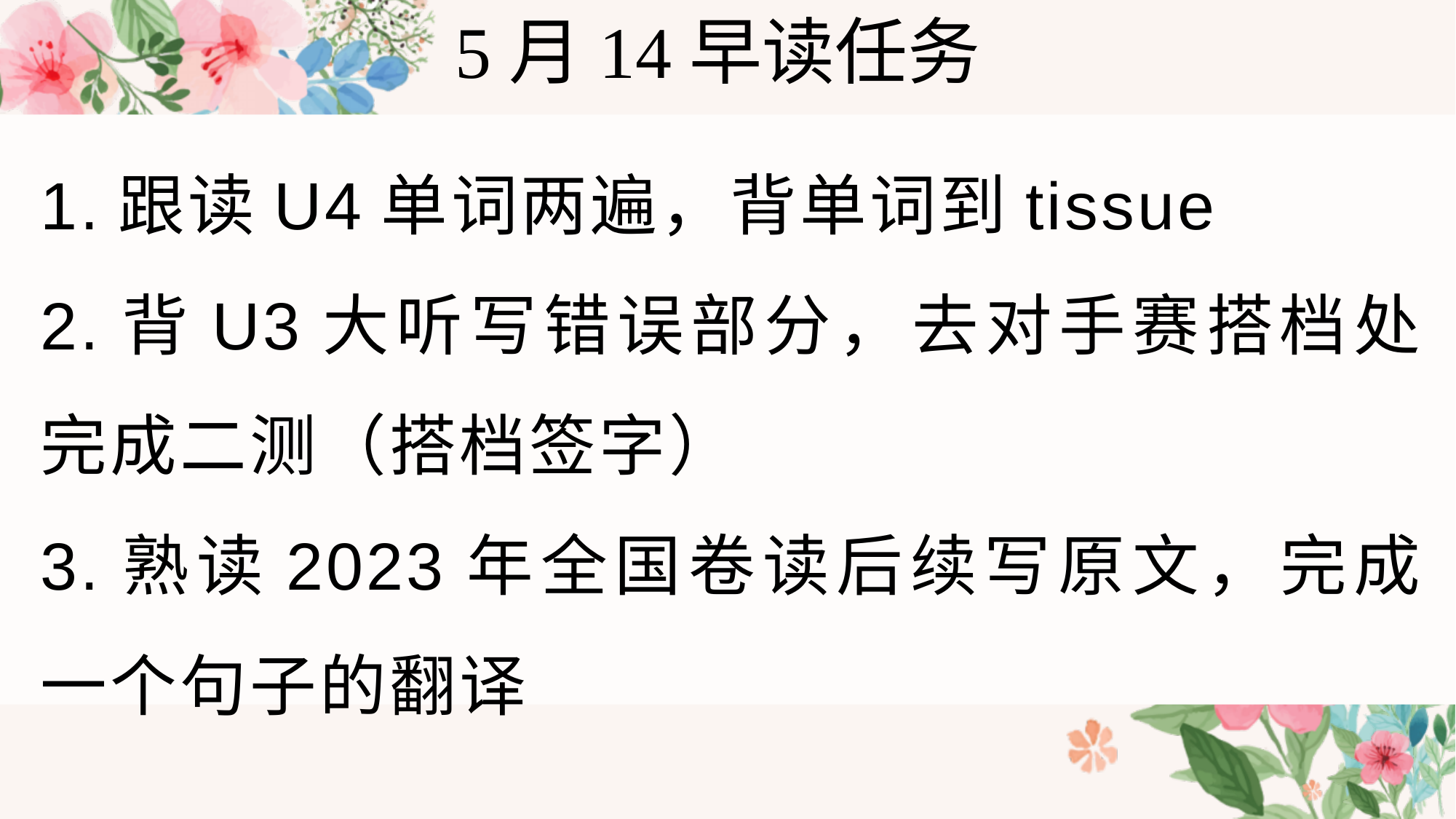

5月14早读任务
1.跟读U4单词两遍，背单词到tissue
2.背U3大听写错误部分，去对手赛搭档处完成二测（搭档签字）
3.熟读2023年全国卷读后续写原文，完成一个句子的翻译